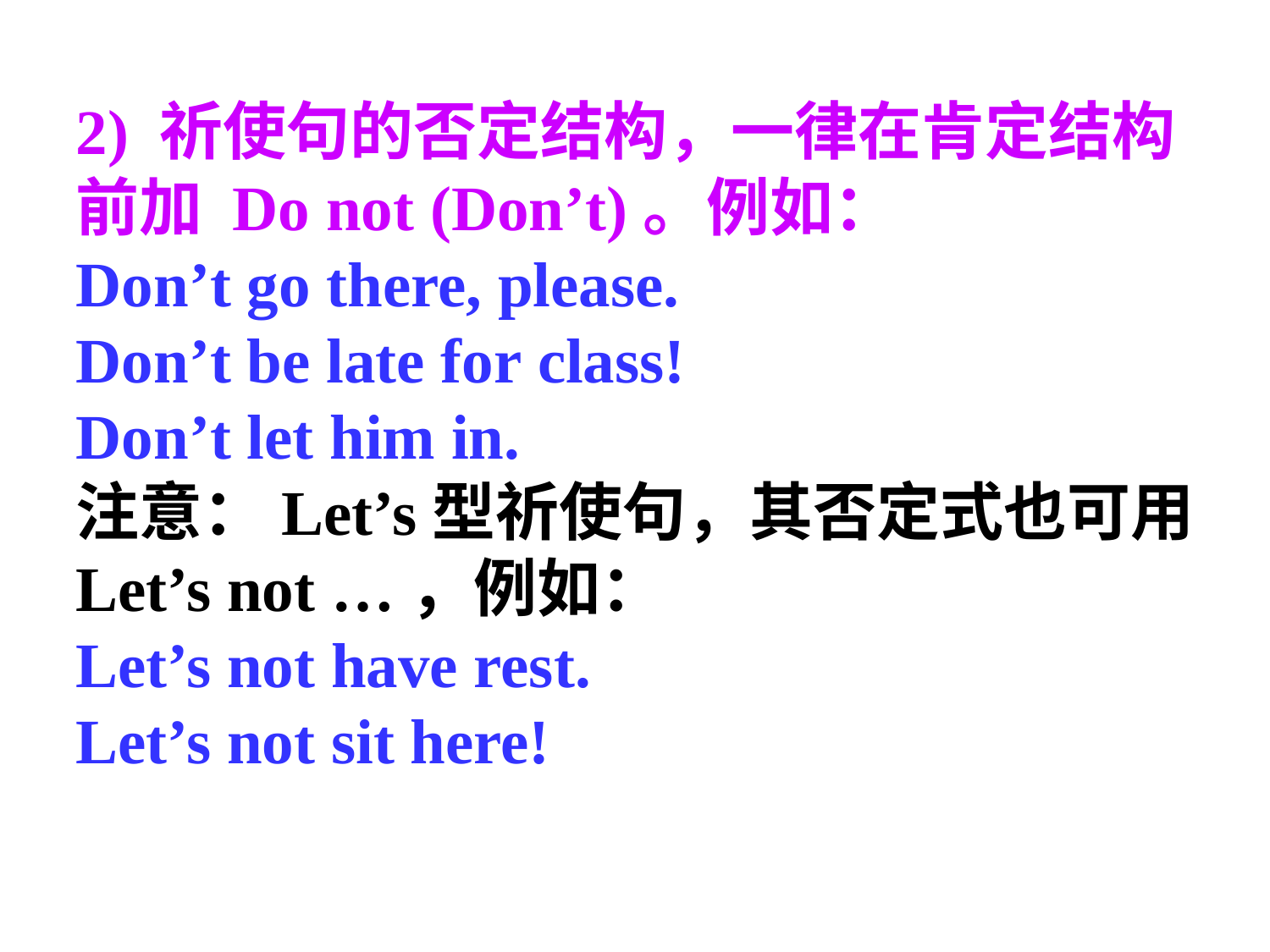

2) 祈使句的否定结构，一律在肯定结构前加 Do not (Don’t)。例如：
Don’t go there, please.
Don’t be late for class!
Don’t let him in.
注意：Let’s型祈使句，其否定式也可用
Let’s not …，例如：
Let’s not have rest.
Let’s not sit here!